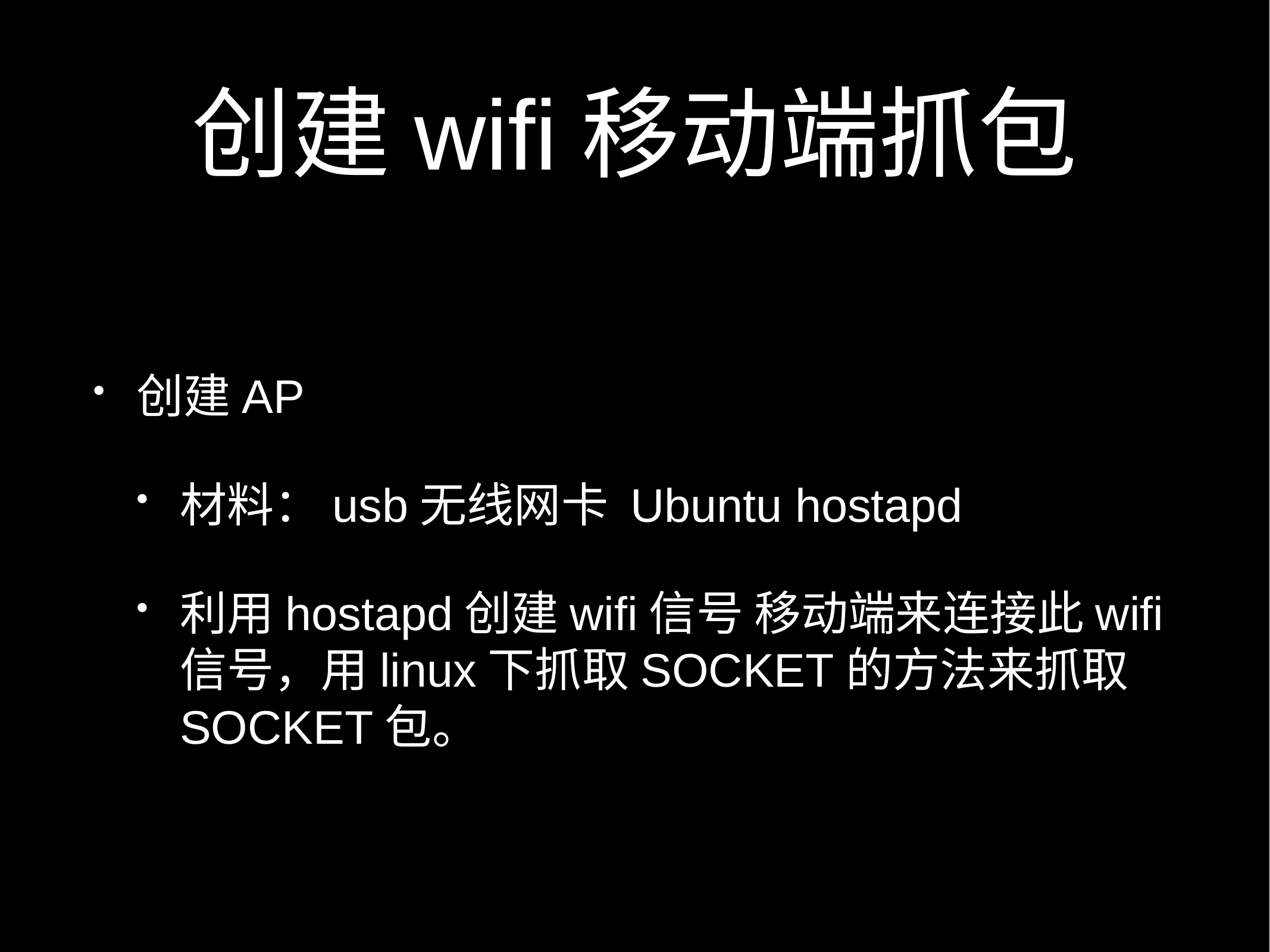

# 创建wifi移动端抓包
创建AP
材料：usb无线网卡 Ubuntu hostapd
利用hostapd创建wifi信号 移动端来连接此wifi信号，用linux下抓取SOCKET的方法来抓取SOCKET包。